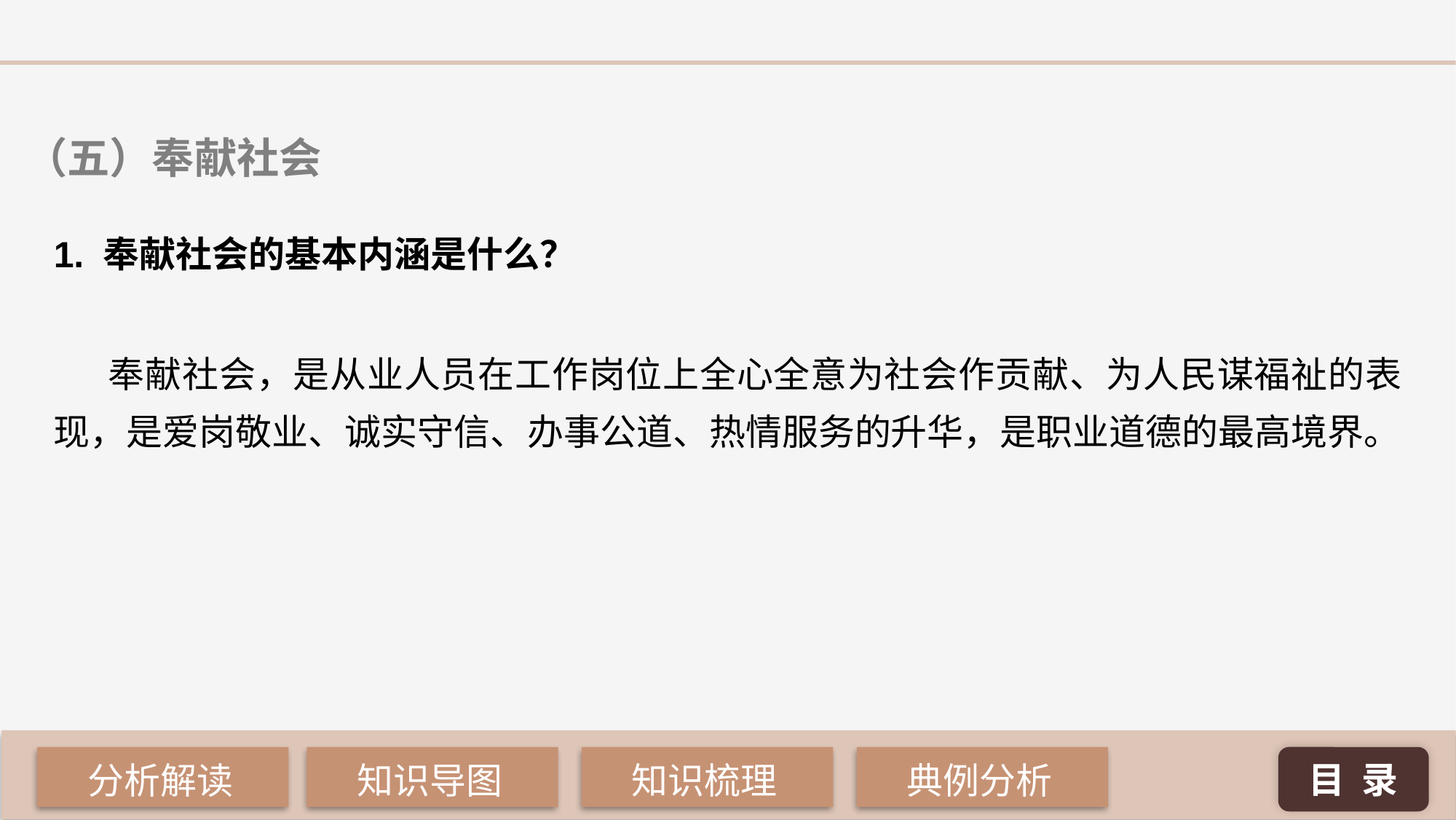

（五）奉献社会
1. 奉献社会的基本内涵是什么？
奉献社会，是从业人员在工作岗位上全心全意为社会作贡献、为人民谋福祉的表现，是爱岗敬业、诚实守信、办事公道、热情服务的升华，是职业道德的最高境界。